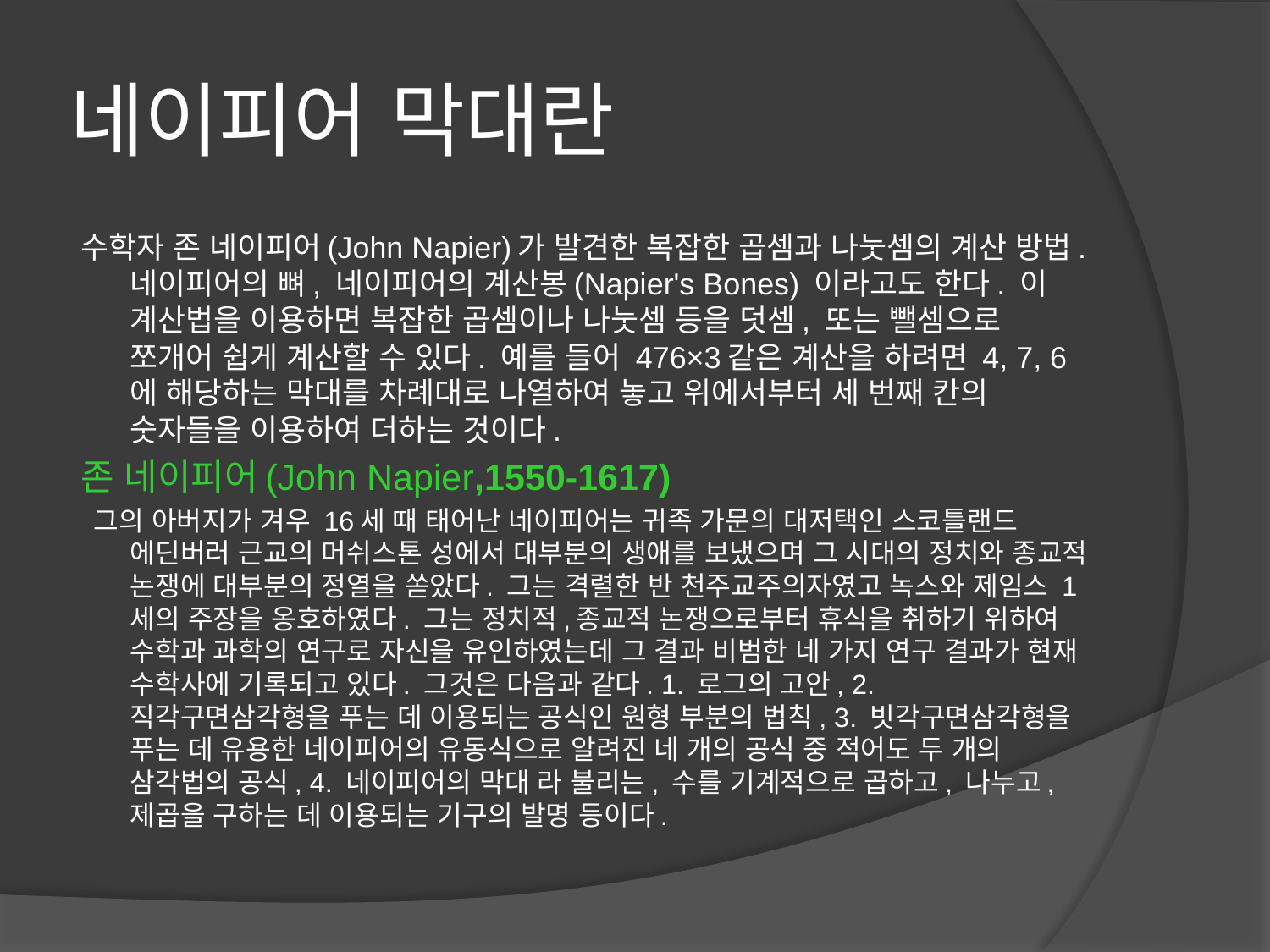

# 네이피어 막대란
수학자 존 네이피어(John Napier)가 발견한 복잡한 곱셈과 나눗셈의 계산 방법. 네이피어의 뼈, 네이피어의 계산봉(Napier's Bones) 이라고도 한다. 이 계산법을 이용하면 복잡한 곱셈이나 나눗셈 등을 덧셈, 또는 뺄셈으로 쪼개어 쉽게 계산할 수 있다. 예를 들어 476×3같은 계산을 하려면 4, 7, 6에 해당하는 막대를 차례대로 나열하여 놓고 위에서부터 세 번째 칸의 숫자들을 이용하여 더하는 것이다.
존 네이피어(John Napier,1550-1617)
 그의 아버지가 겨우 16세 때 태어난 네이피어는 귀족 가문의 대저택인 스코틀랜드 에딘버러 근교의 머쉬스톤 성에서 대부분의 생애를 보냈으며 그 시대의 정치와 종교적 논쟁에 대부분의 정열을 쏟았다. 그는 격렬한 반 천주교주의자였고 녹스와 제임스 1세의 주장을 옹호하였다. 그는 정치적,종교적 논쟁으로부터 휴식을 취하기 위하여 수학과 과학의 연구로 자신을 유인하였는데 그 결과 비범한 네 가지 연구 결과가 현재 수학사에 기록되고 있다. 그것은 다음과 같다. 1. 로그의 고안, 2. 직각구면삼각형을 푸는 데 이용되는 공식인 원형 부분의 법칙, 3. 빗각구면삼각형을 푸는 데 유용한 네이피어의 유동식으로 알려진 네 개의 공식 중 적어도 두 개의 삼각법의 공식, 4. 네이피어의 막대 라 불리는, 수를 기계적으로 곱하고, 나누고, 제곱을 구하는 데 이용되는 기구의 발명 등이다.